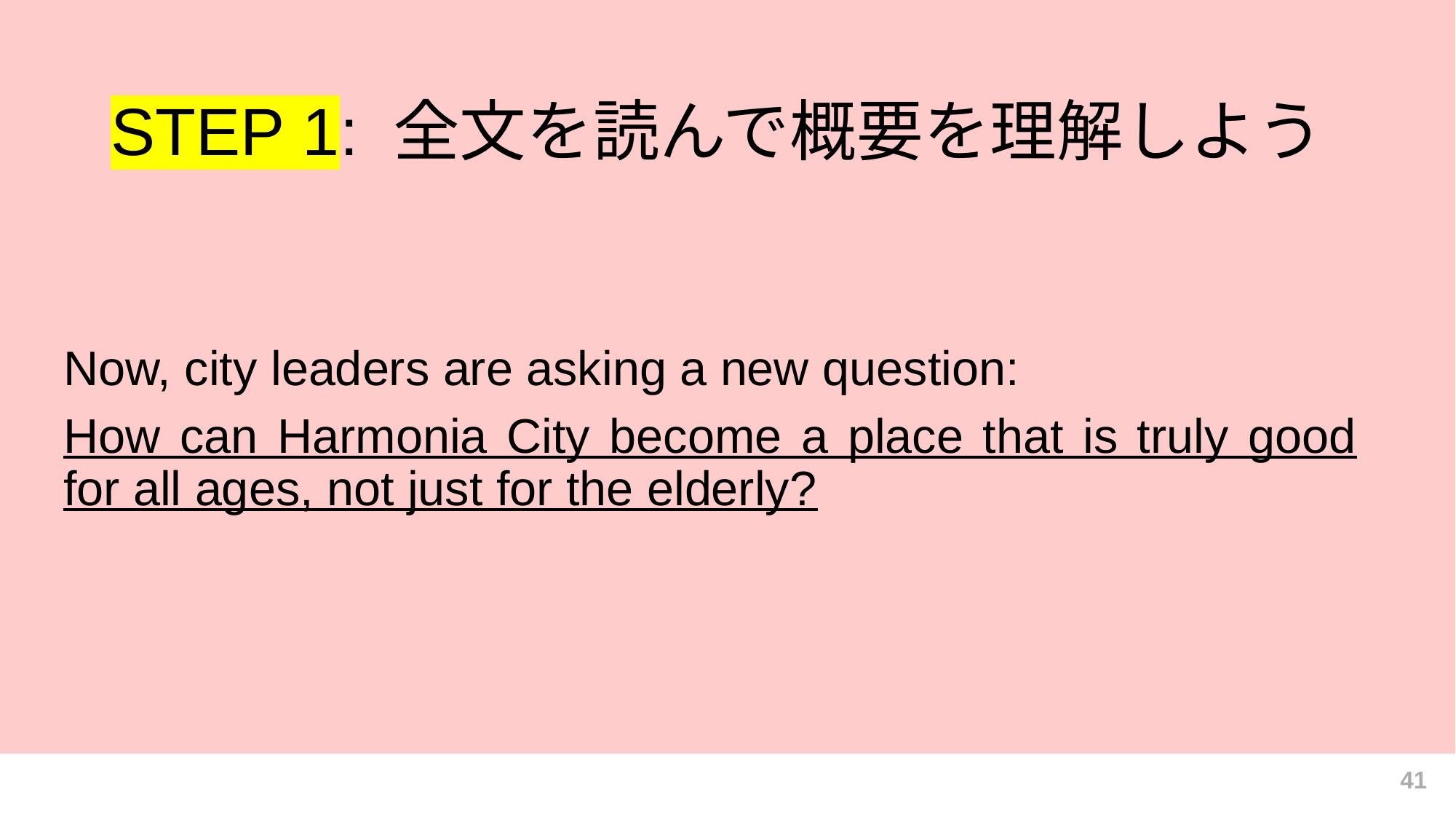

# STEP 1: 全文を読んで概要を理解しよう

Now, city leaders are asking a new question:
How can Harmonia City become a place that is truly good for all ages, not just for the elderly?